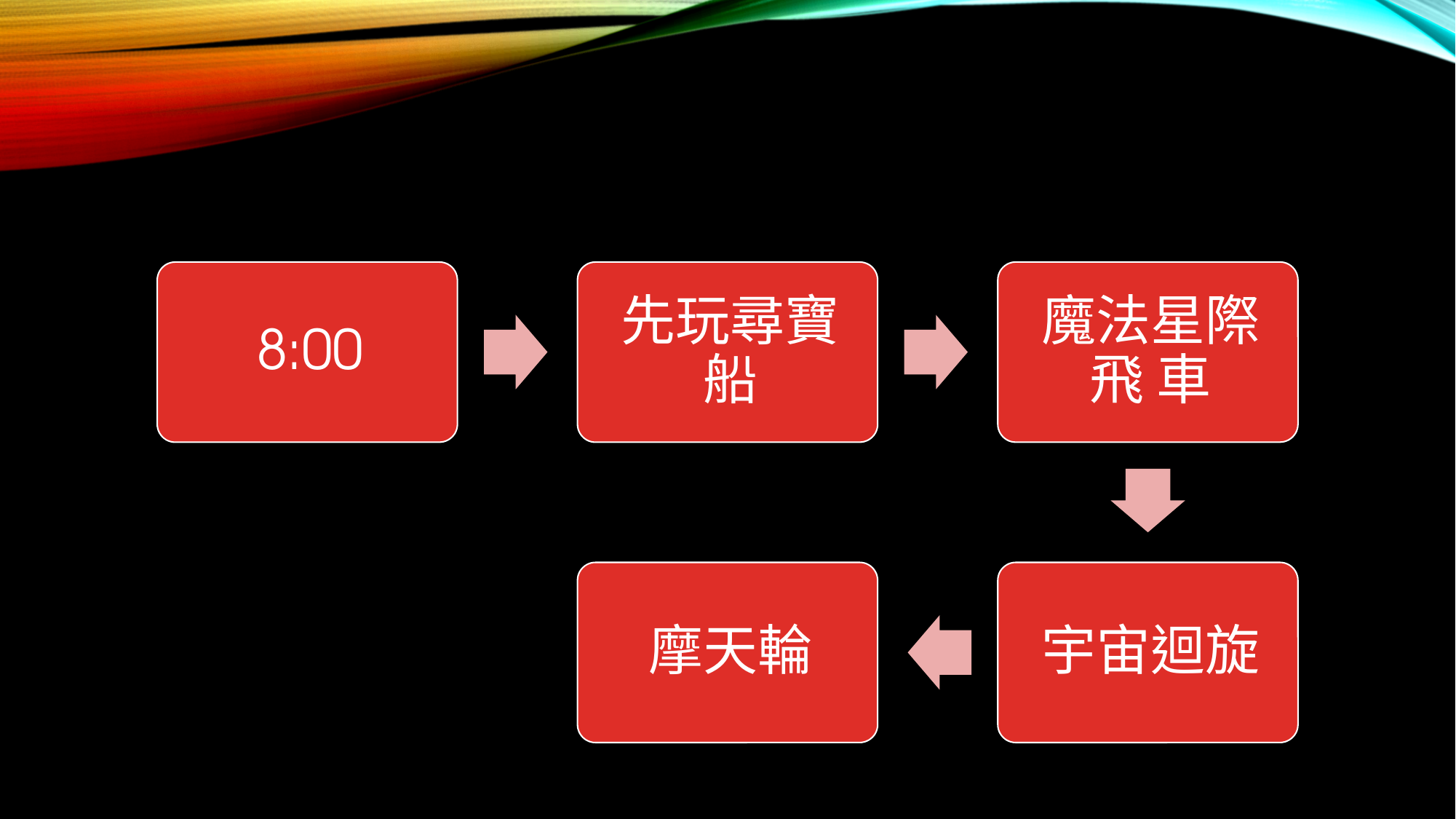

#
8:00

先玩尋寶船

魔法星際飛 車

宇宙迴旋

摩天輪